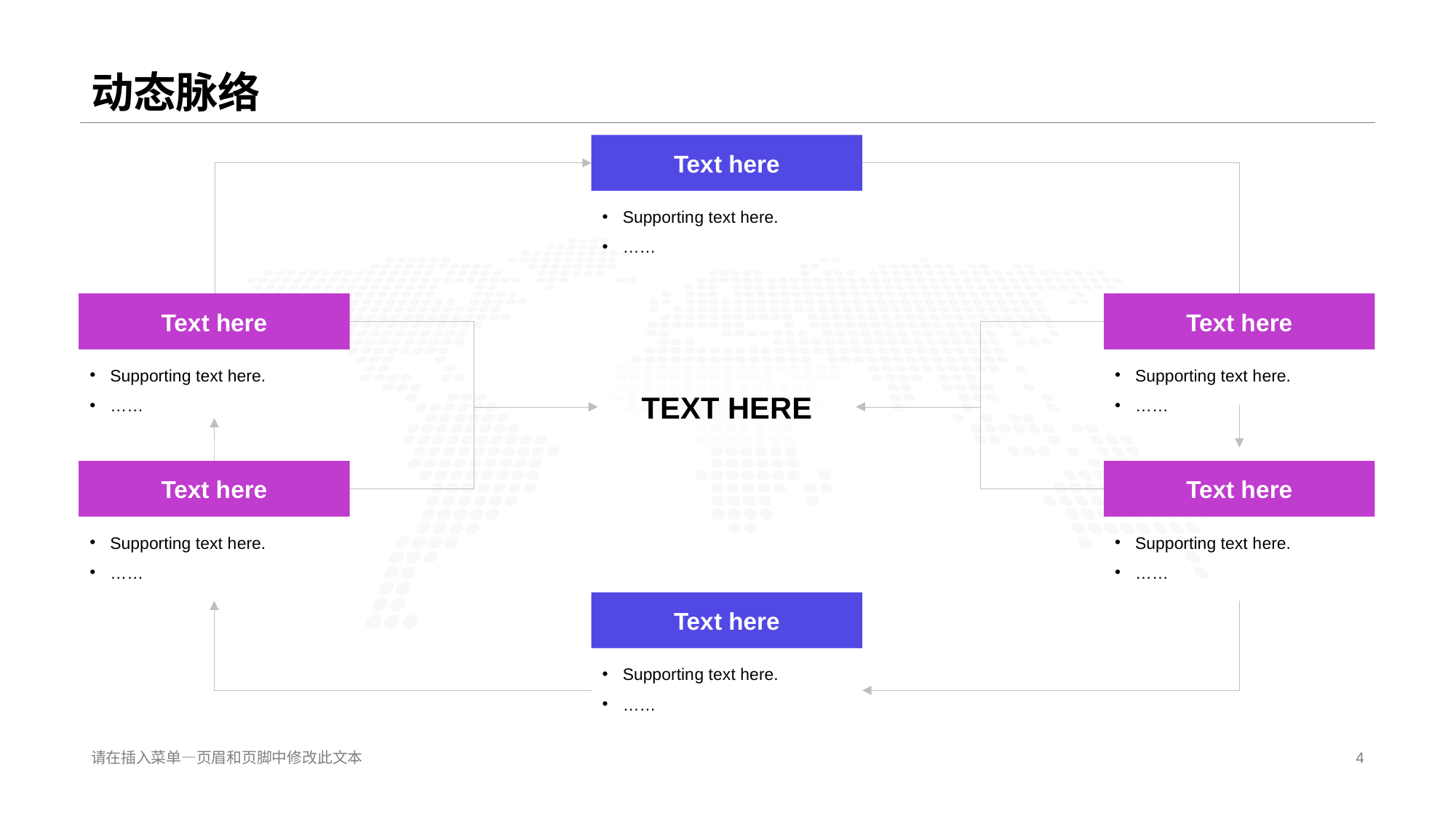

# 动态脉络
Tex t here
Supportin g text here.
……
Tex t here
Supportin g text here.
……

Tex t here
Supportin g text here.
……
Text h ere
Supporting text h ere.
……
TEX T HERE
Text h ere
Supporting text h ere.
……
Text h ere
Supporting text h ere.
……
请在插入菜单—页眉和页脚中修改此文本
4